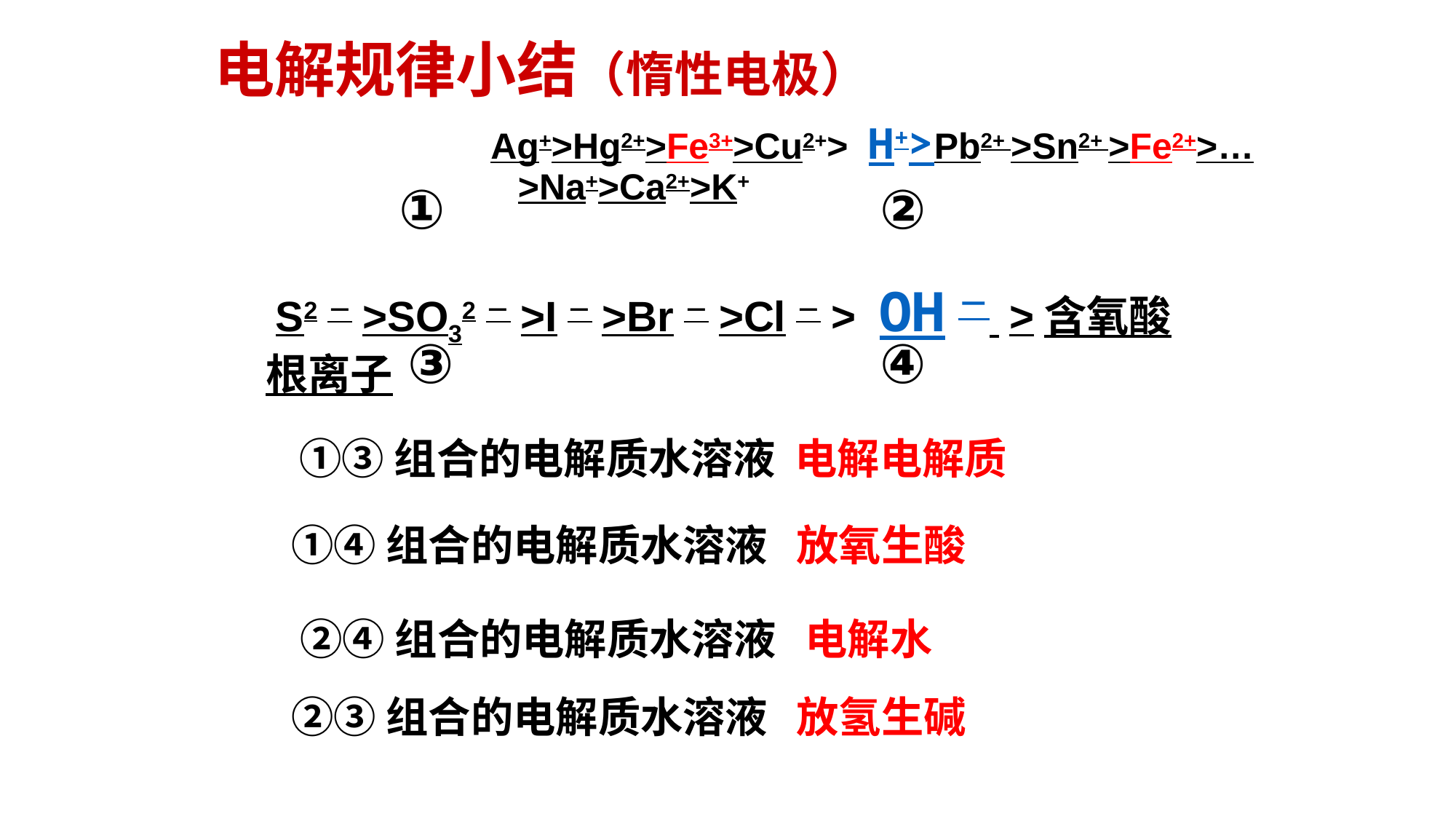

电解规律小结（惰性电极）
Ag+>Hg2+>Fe3+>Cu2+>  H+>Pb2+ >Sn2+ >Fe2+>… >Na+>Ca2+>K+
①
②
 S2－>SO32－>I－>Br－>Cl－>  OH－ >含氧酸根离子

③
④
①③组合的电解质水溶液  电解电解质
①④组合的电解质水溶液   放氧生酸
②④组合的电解质水溶液   电解水
②③组合的电解质水溶液   放氢生碱